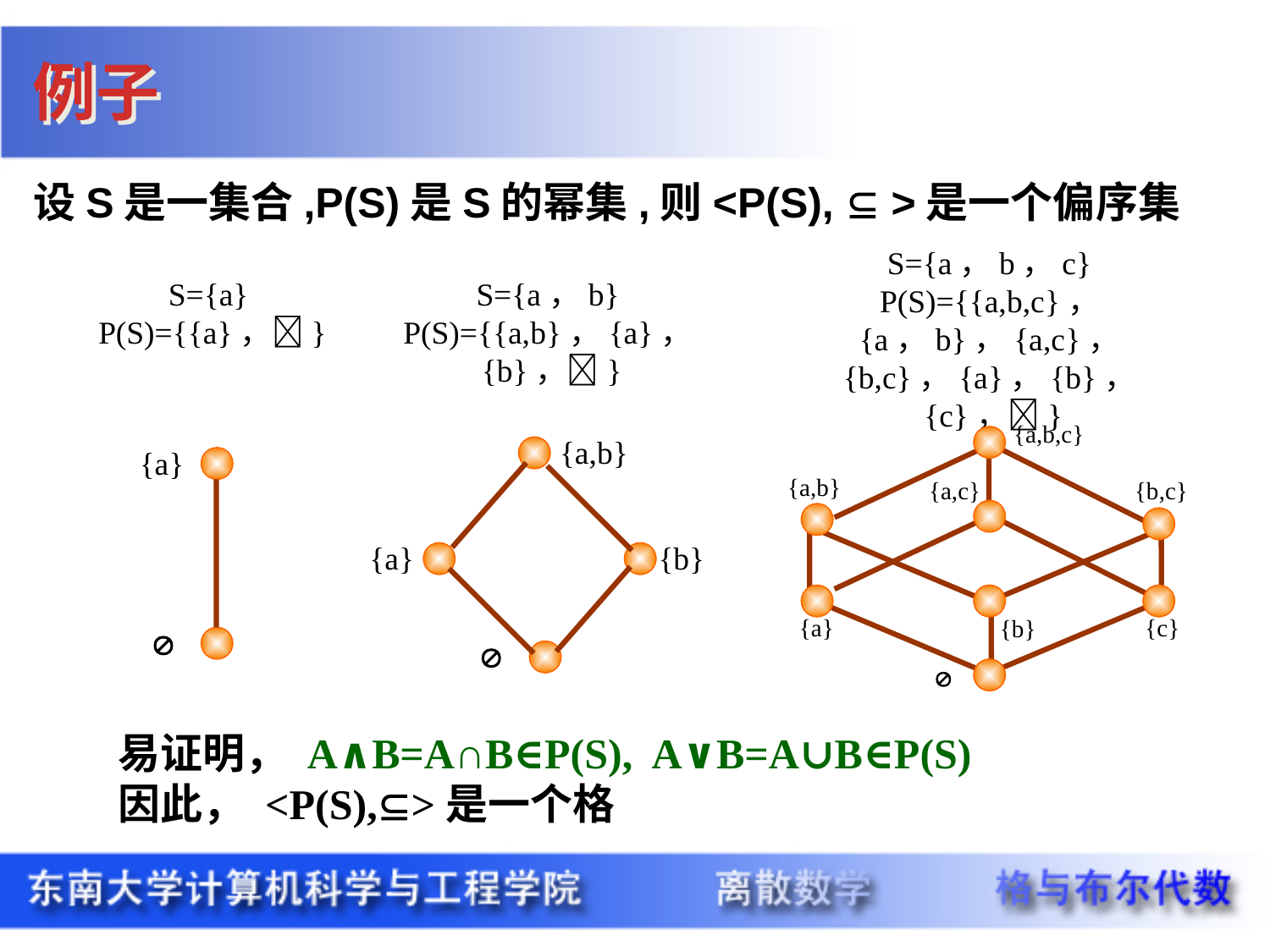

例子
设S是一集合,P(S)是S的幂集,则<P(S), ⊆ >是一个偏序集
S={a，b，c}
P(S)={{a,b,c}，{a，b}，{a,c}，{b,c}，{a}，{b}，{c}，∅}
S={a，b}
P(S)={{a,b}，{a}，{b}，∅}
S={a}
P(S)={{a}，∅}
{a,b,c}

{a,b}
{a,c}
{b,c}
{a}
{c}
{b}
∅
{a,b}

{a}
{b}

∅

{a}

∅

易证明， A∧B=A∩B∈P(S),  A∨B=A∪B∈P(S)
因此， <P(S),⊆>是一个格